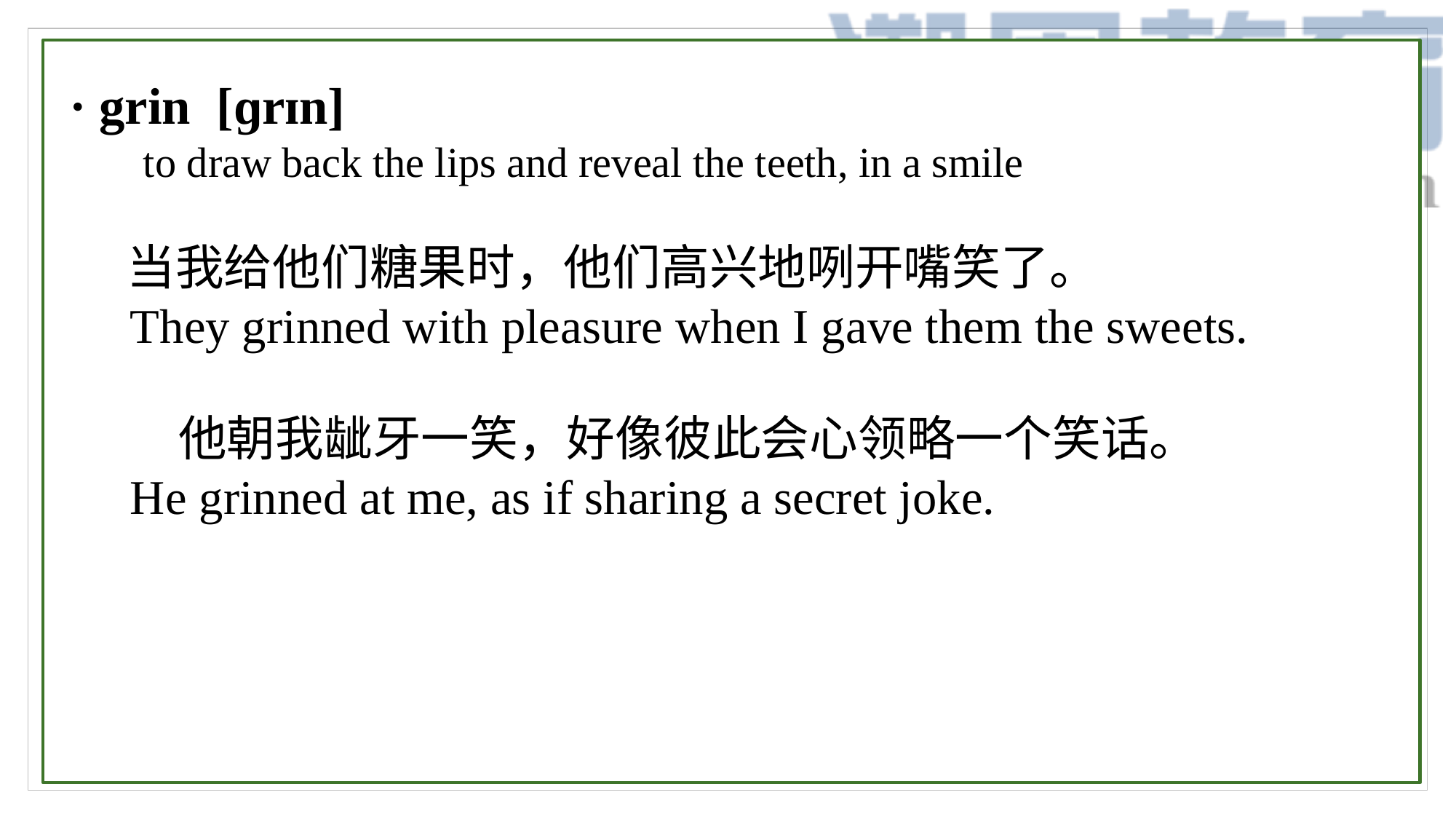

· grin  [ɡrɪn]
       to draw back the lips and reveal the teeth, in a smile

     当我给他们糖果时，他们高兴地咧开嘴笑了。
     They grinned with pleasure when I gave them the sweets.

	他朝我龇牙一笑，好像彼此会心领略一个笑话。
     He grinned at me, as if sharing a secret joke.